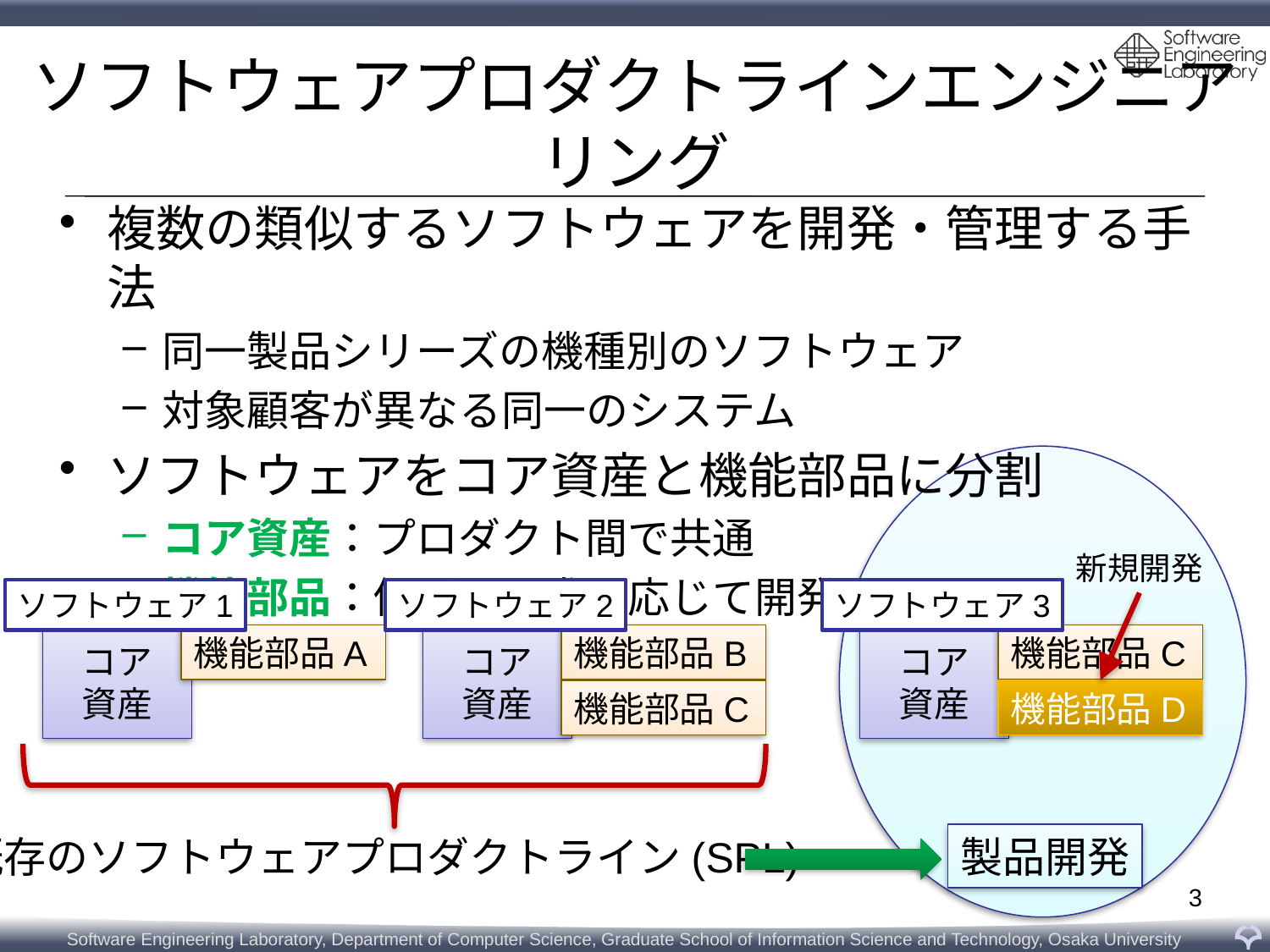

# ソフトウェアプロダクトラインエンジニアリング
複数の類似するソフトウェアを開発・管理する手法
同一製品シリーズの機種別のソフトウェア
対象顧客が異なる同一のシステム
ソフトウェアをコア資産と機能部品に分割
コア資産：プロダクト間で共通
機能部品：個別の要求に応じて開発

新規開発
ソフトウェア1
ソフトウェア2
ソフトウェア3
コア
資産
機能部品A
コア
資産
機能部品B
コア
資産
機能部品C
機能部品C
機能部品D
既存のソフトウェアプロダクトライン(SPL)
製品開発

3